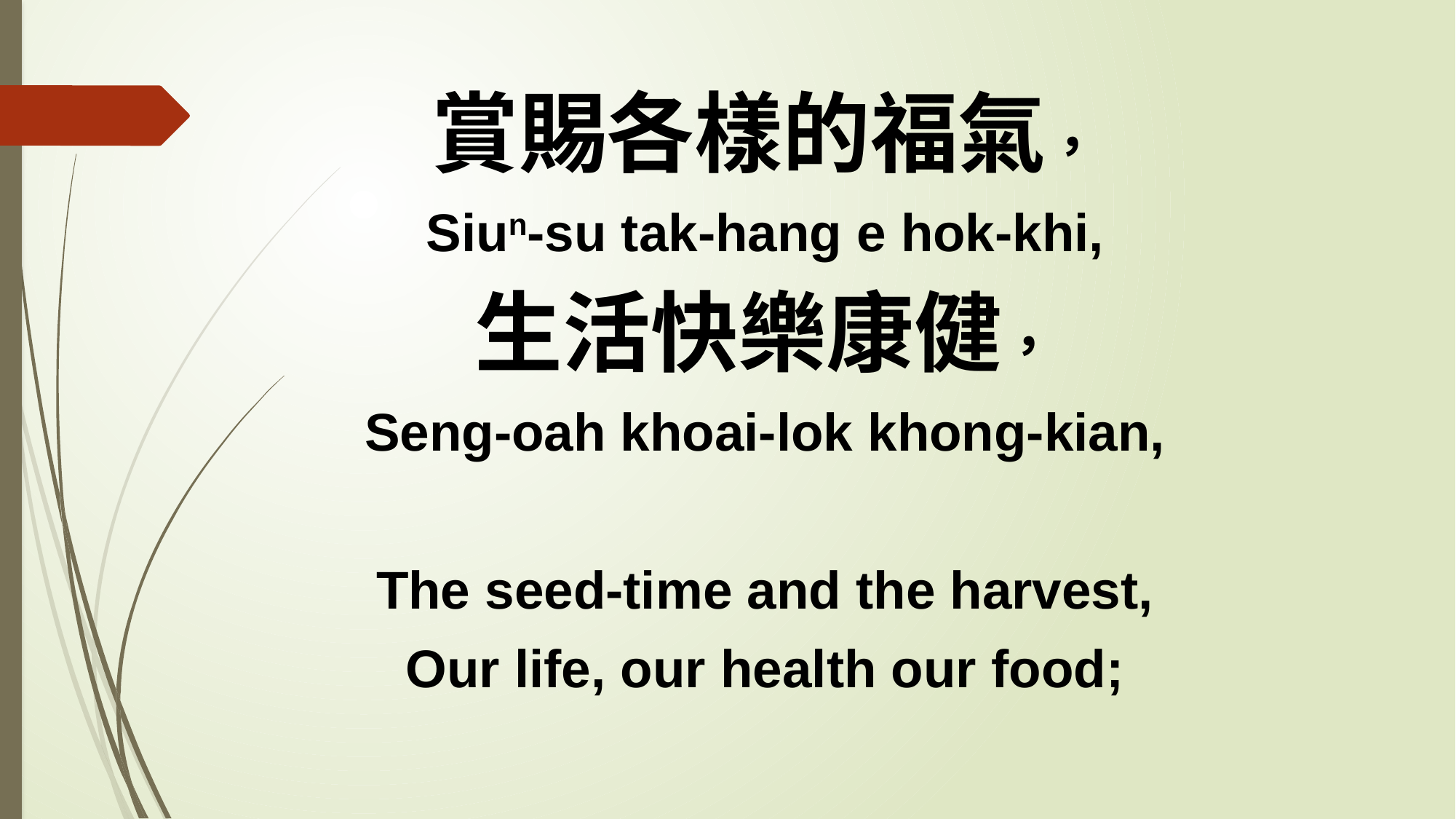

賞賜各樣的福氣，
Siun-su tak-hang e hok-khi,
生活快樂康健，
Seng-oah khoai-lok khong-kian,

The seed-time and the harvest,
Our life, our health our food;